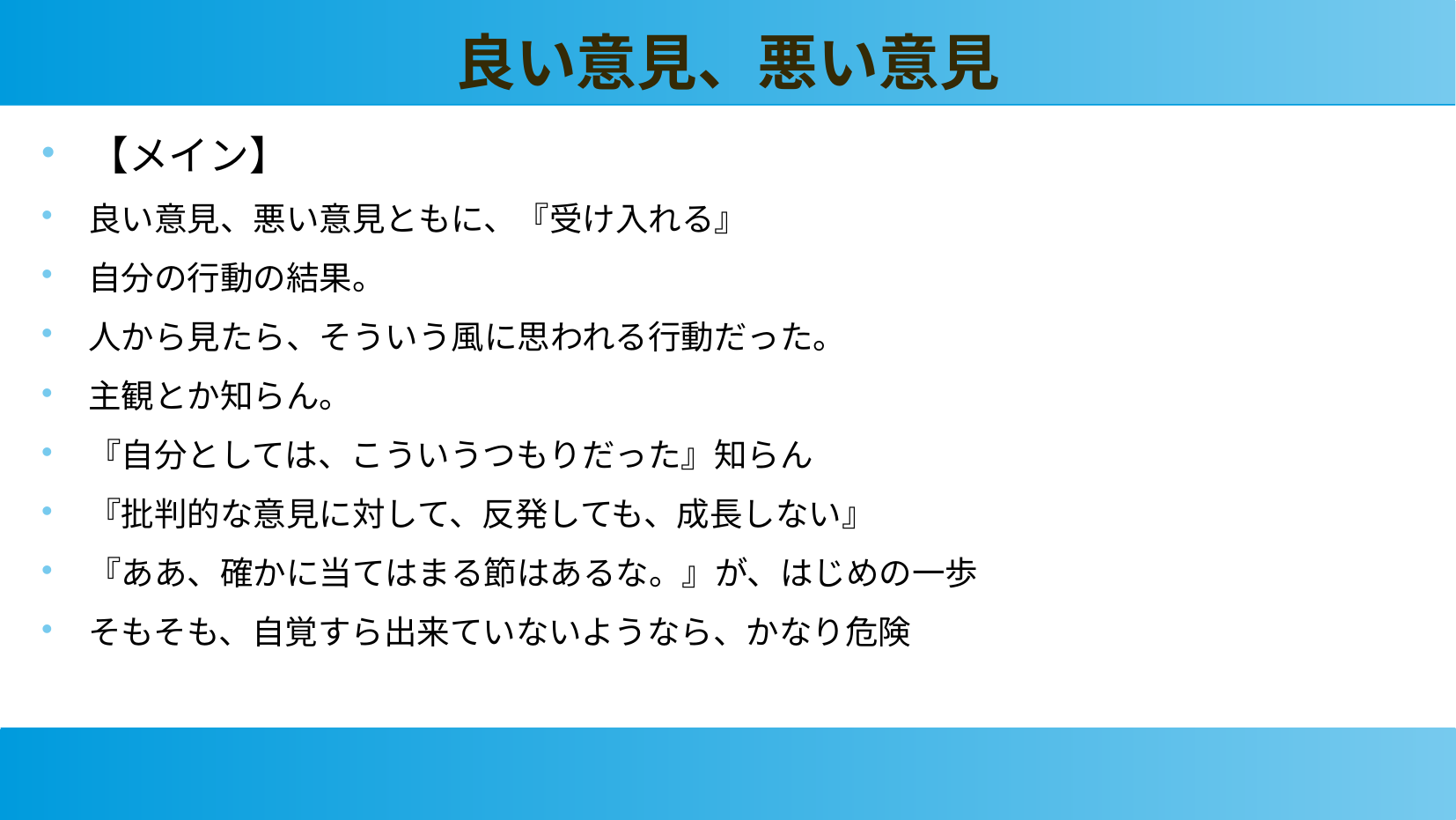

良い意見、悪い意見
【メイン】
良い意見、悪い意見ともに、『受け入れる』
自分の行動の結果。
人から見たら、そういう風に思われる行動だった。
主観とか知らん。
『自分としては、こういうつもりだった』知らん
『批判的な意見に対して、反発しても、成長しない』
『ああ、確かに当てはまる節はあるな。』が、はじめの一歩
そもそも、自覚すら出来ていないようなら、かなり危険